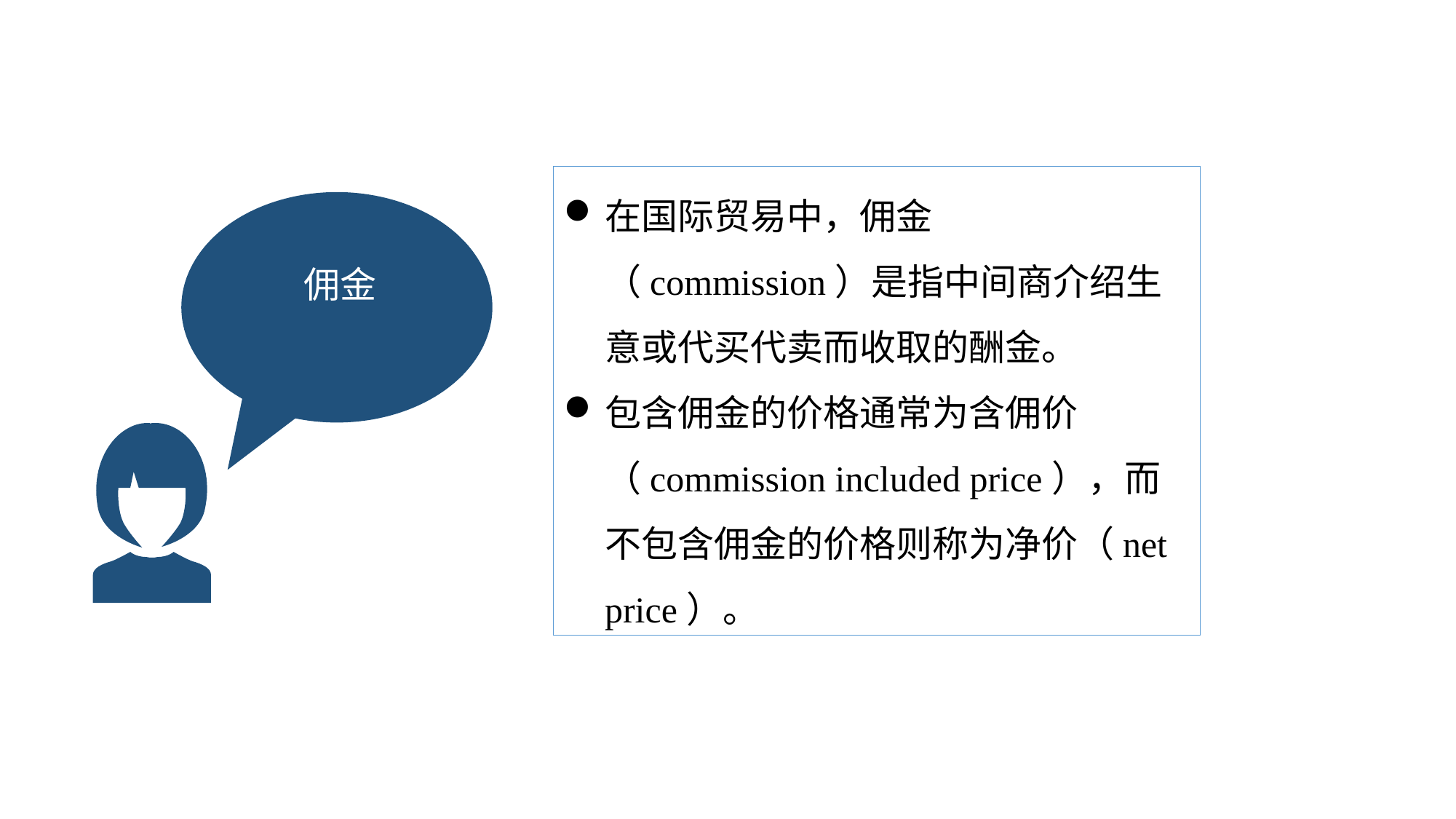

在国际贸易中，佣金（commission）是指中间商介绍生意或代买代卖而收取的酬金。
包含佣金的价格通常为含佣价（commission included price），而不包含佣金的价格则称为净价（net price）。

佣金
佣金